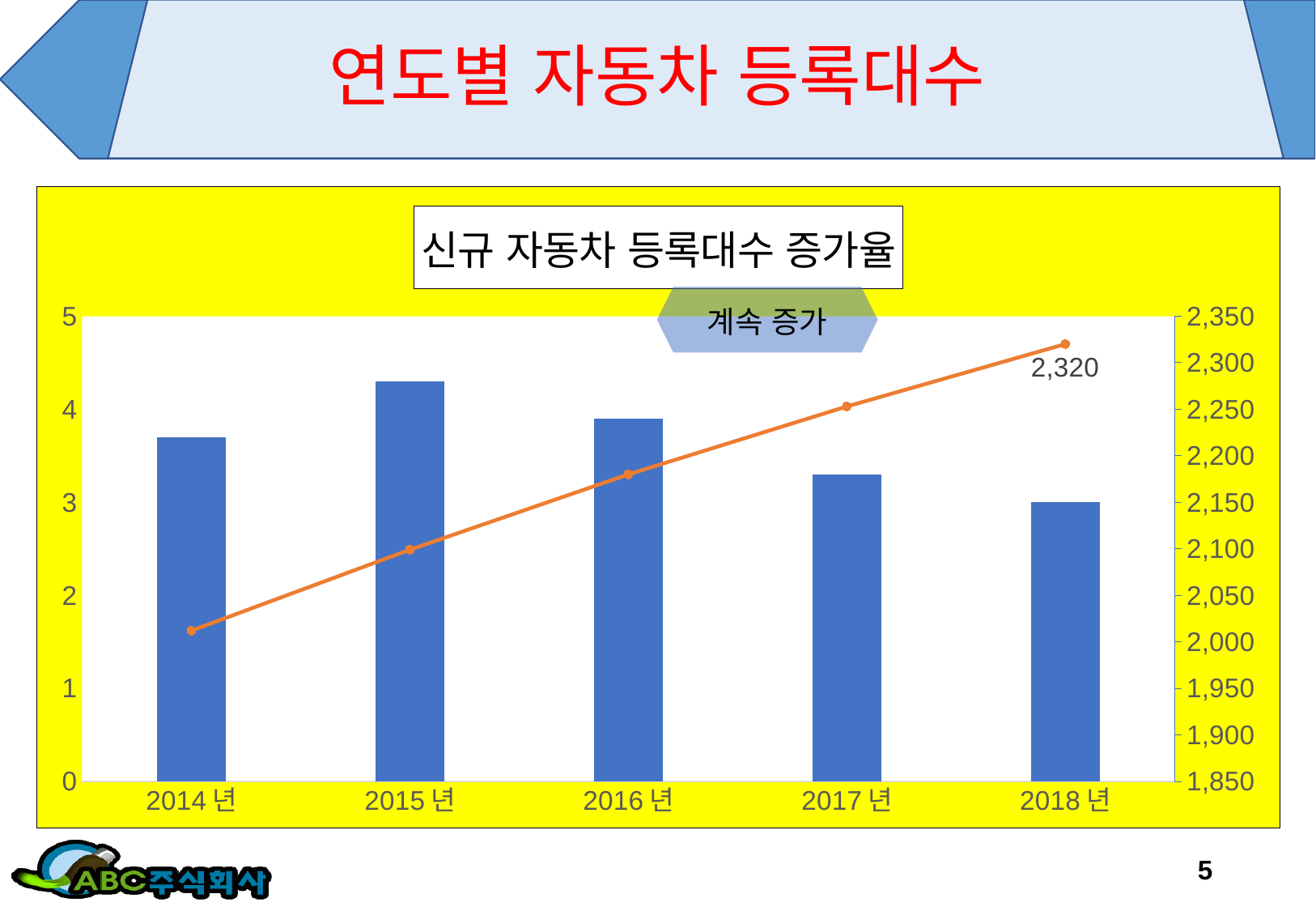

# 연도별 자동차 등록대수

### Chart: 신규 자동차 등록대수 증가율

| Category | 증가율(%) | 대수(만대) |
|---|---|---|
| 2014년 | 3.7 | 2012.0 |
| 2015년 | 4.3 | 2099.0 |
| 2016년 | 3.9 | 2180.0 |
| 2017년 | 3.3 | 2253.0 |
| 2018년 | 3.0 | 2320.0 |
5